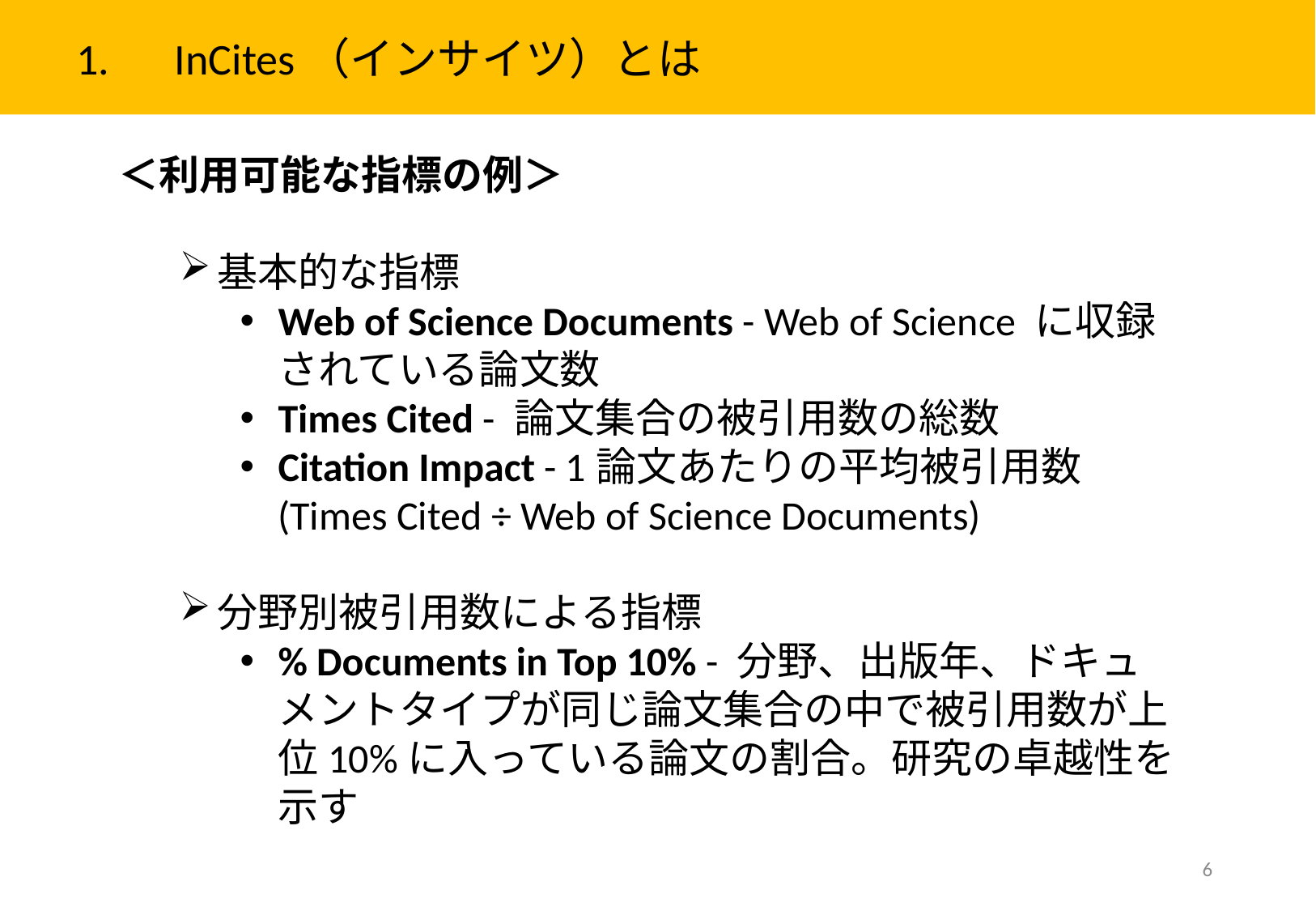

1.　InCites（インサイツ）とは
＜利用可能な指標の例＞

基本的な指標
Web of Science Documents - Web of Science に収録されている論文数
Times Cited - 論文集合の被引用数の総数
Citation Impact - 1論文あたりの平均被引用数 (Times Cited ÷ Web of Science Documents)

分野別被引用数による指標
% Documents in Top 10% - 分野、出版年、ドキュメントタイプが同じ論文集合の中で被引用数が上位10%に入っている論文の割合。研究の卓越性を示す
6